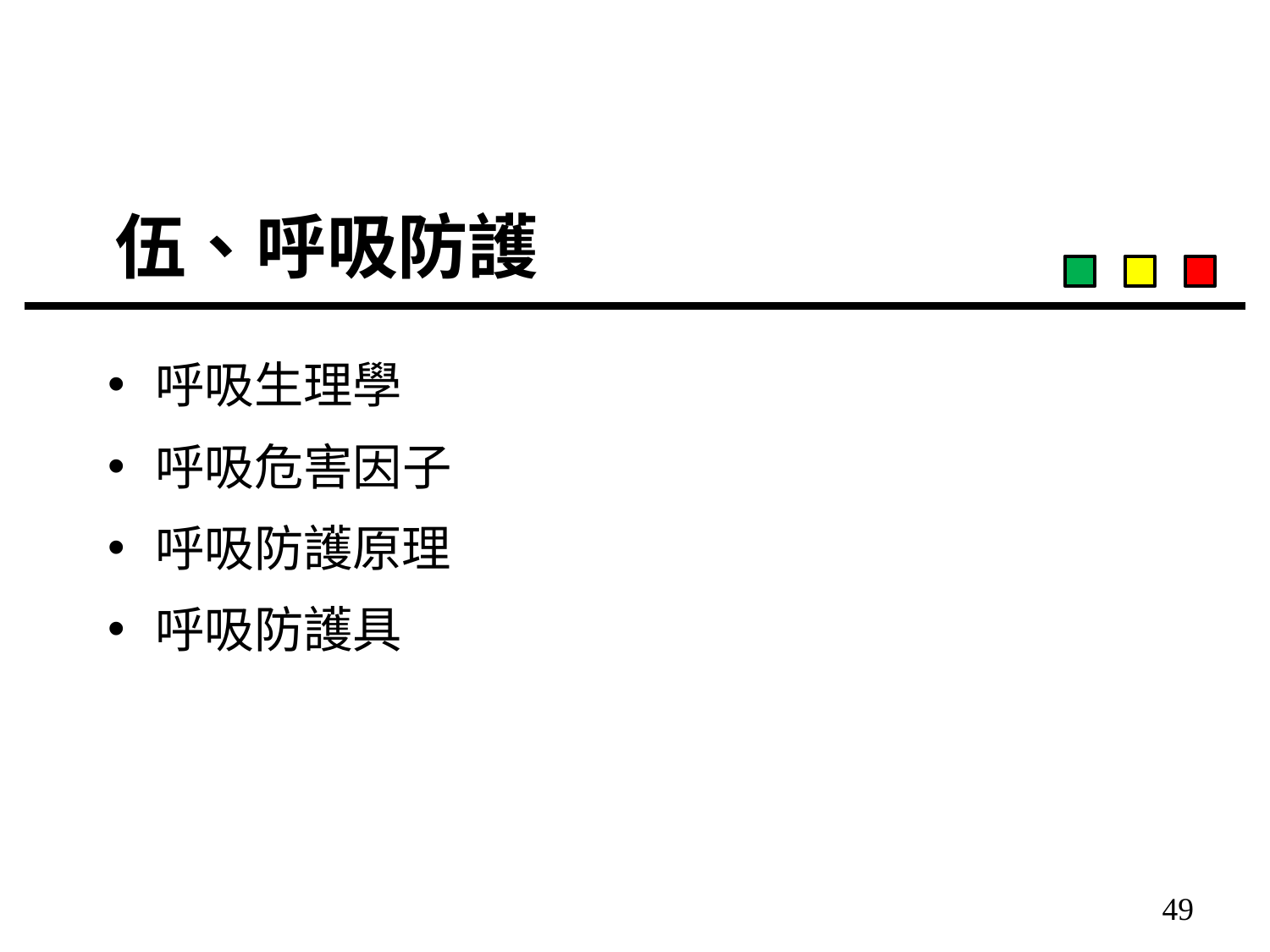

# 伍、呼吸防護

呼吸生理學
呼吸危害因子
呼吸防護原理
呼吸防護具
49